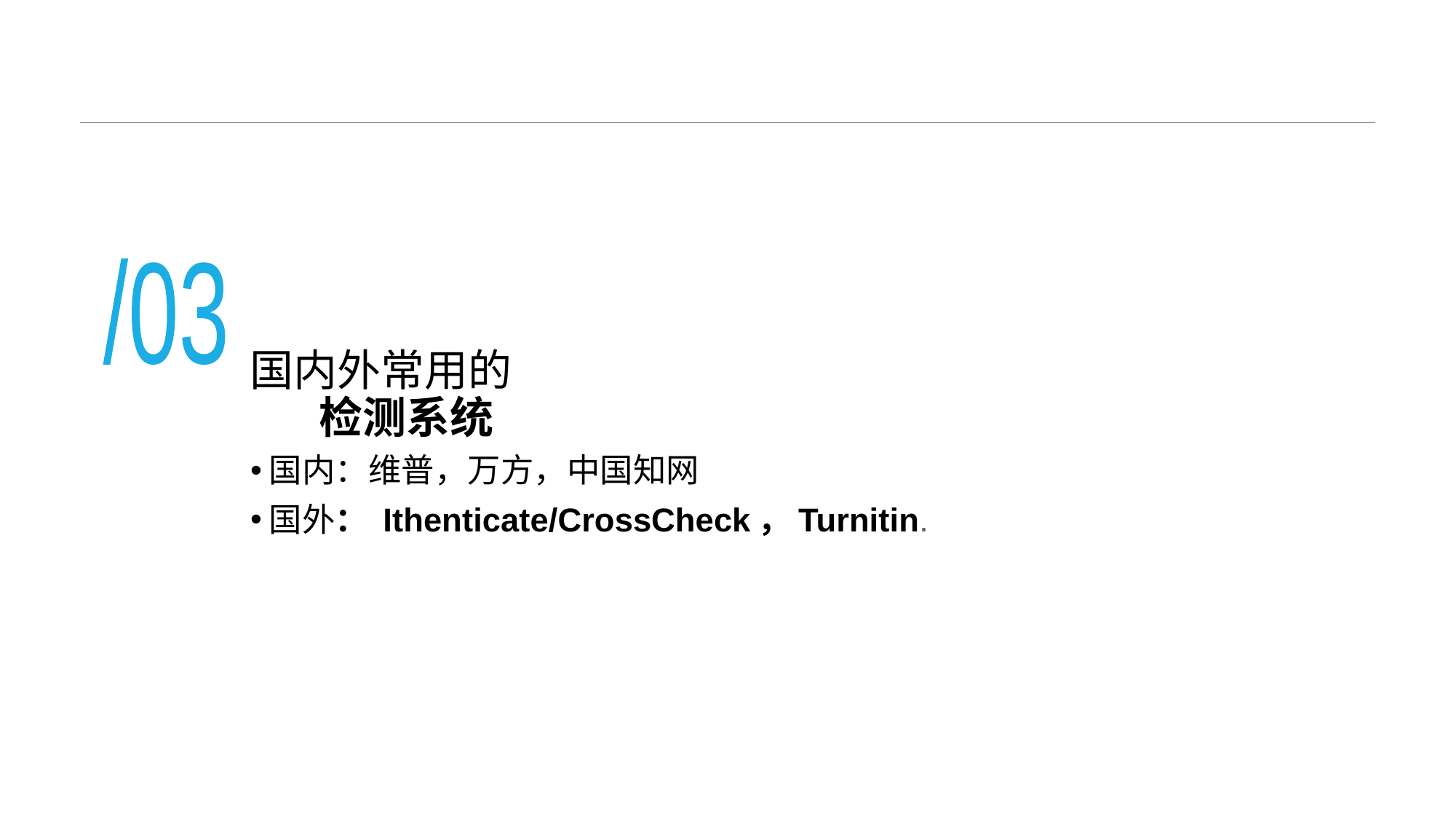

/03
# 国内外常用的 检测系统
国内：维普，万方，中国知网
国外： Ithenticate/CrossCheck，Turnitin.